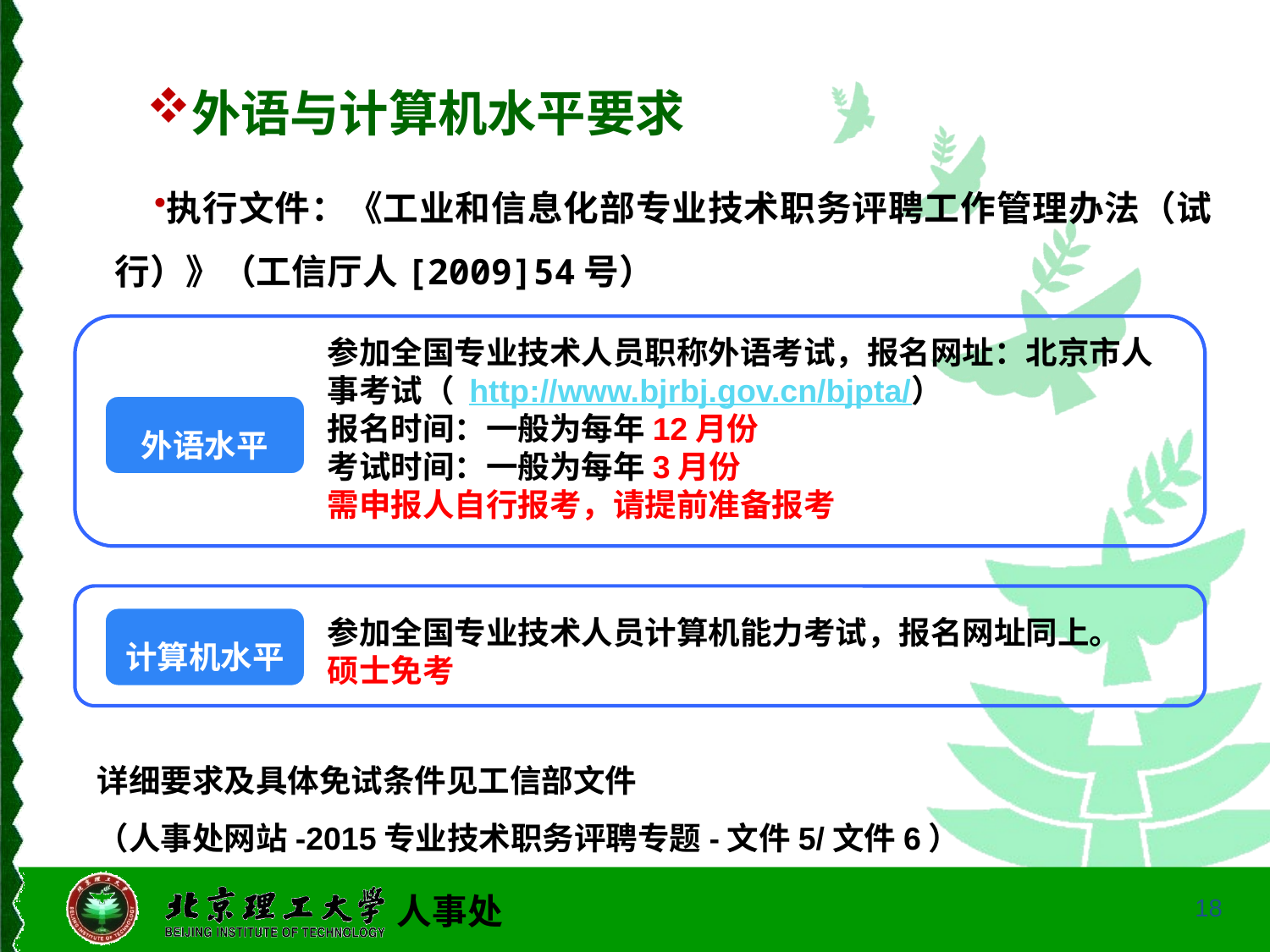

外语与计算机水平要求
执行文件：《工业和信息化部专业技术职务评聘工作管理办法（试行）》（工信厅人[2009]54号）

参加全国专业技术人员职称外语考试，报名网址：北京市人事考试（ http://www.bjrbj.gov.cn/bjpta/）
报名时间：一般为每年12月份
考试时间：一般为每年3月份
需申报人自行报考，请提前准备报考
外语水平

参加全国专业技术人员计算机能力考试，报名网址同上。
硕士免考
计算机水平
详细要求及具体免试条件见工信部文件
（人事处网站-2015专业技术职务评聘专题-文件5/文件6）
18